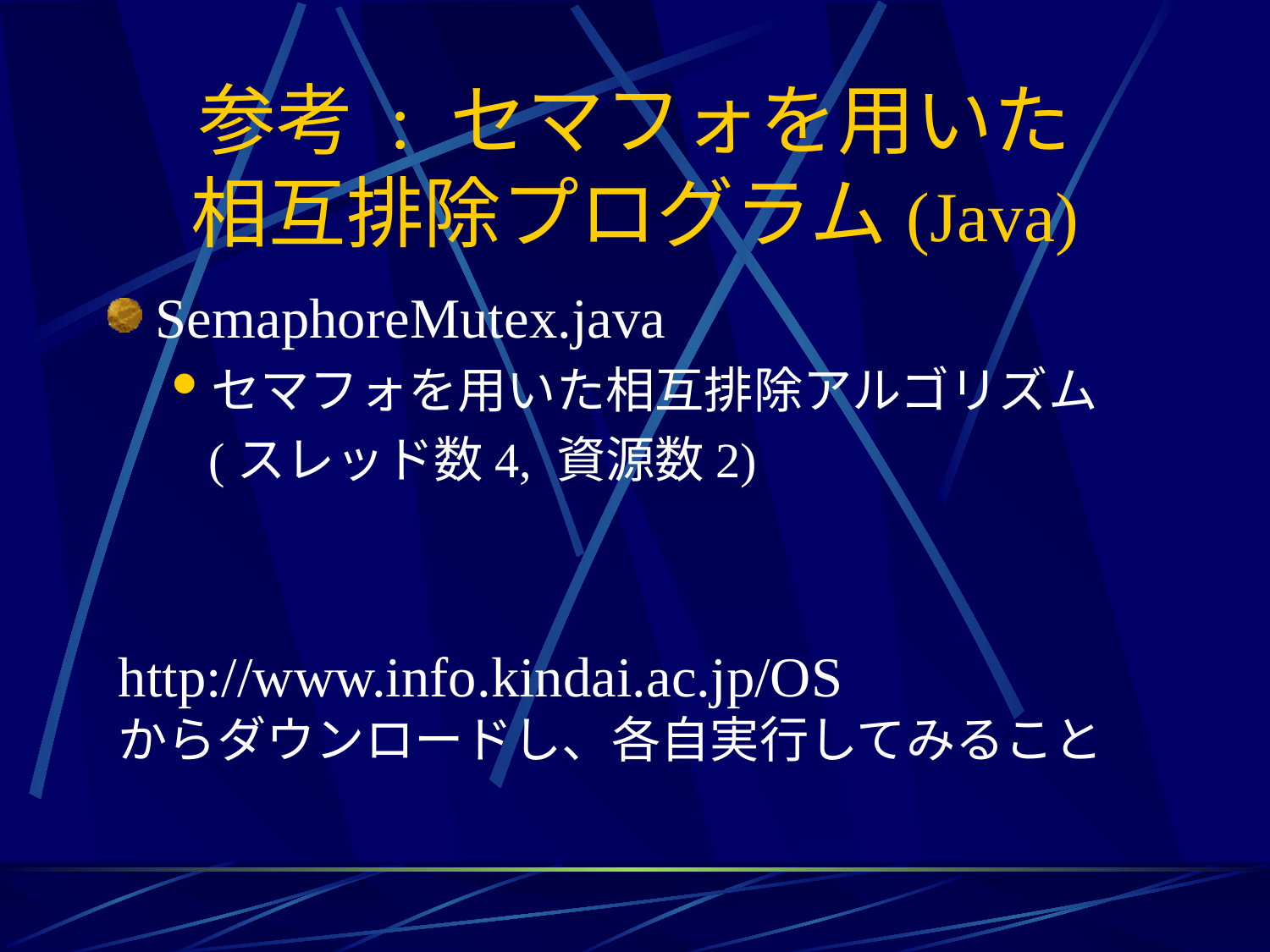

# 参考 : セマフォを用いた 相互排除プログラム(Java)
SemaphoreMutex.java
セマフォを用いた相互排除アルゴリズム
   (スレッド数4, 資源数2)
http://www.info.kindai.ac.jp/OS
からダウンロードし、各自実行してみること